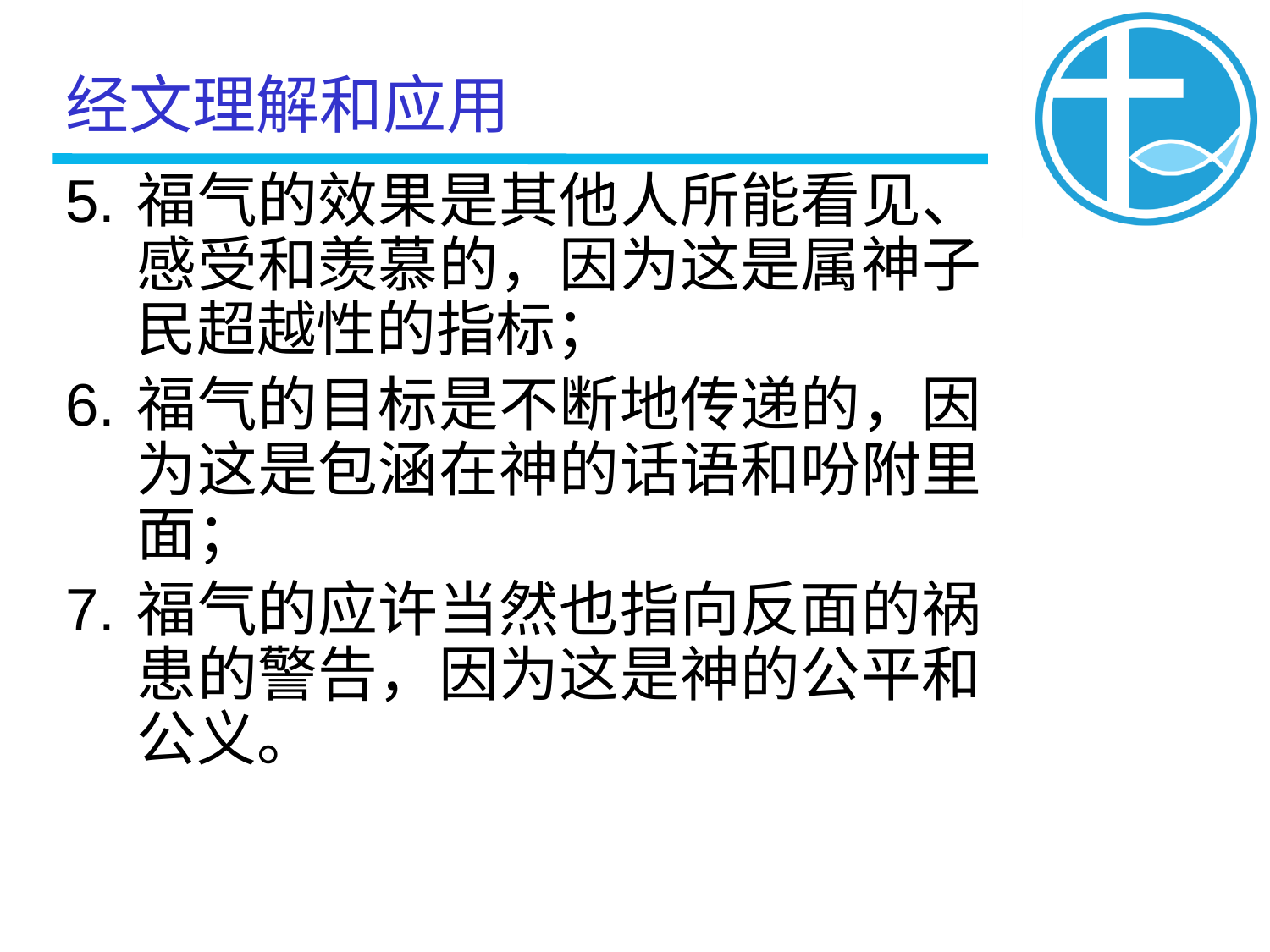

经文理解和应用
福气的效果是其他人所能看见、感受和羡慕的，因为这是属神子民超越性的指标；
福气的目标是不断地传递的，因为这是包涵在神的话语和吩附里面；
福气的应许当然也指向反面的祸患的警告，因为这是神的公平和公义。